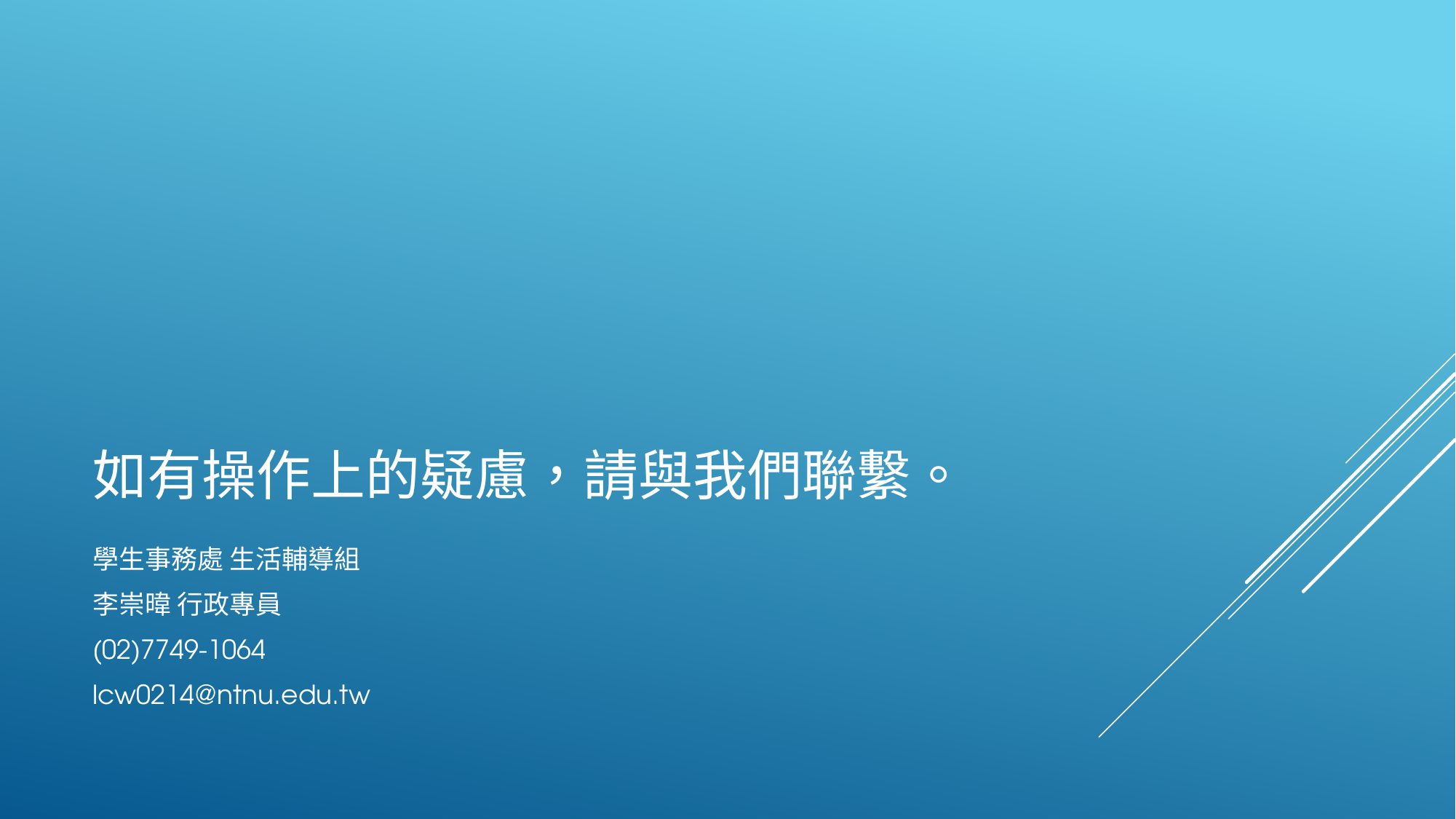

# 如有操作上的疑慮，請與我們聯繫。
學生事務處 生活輔導組
李崇暐 行政專員
(02)7749-1064
lcw0214@ntnu.edu.tw